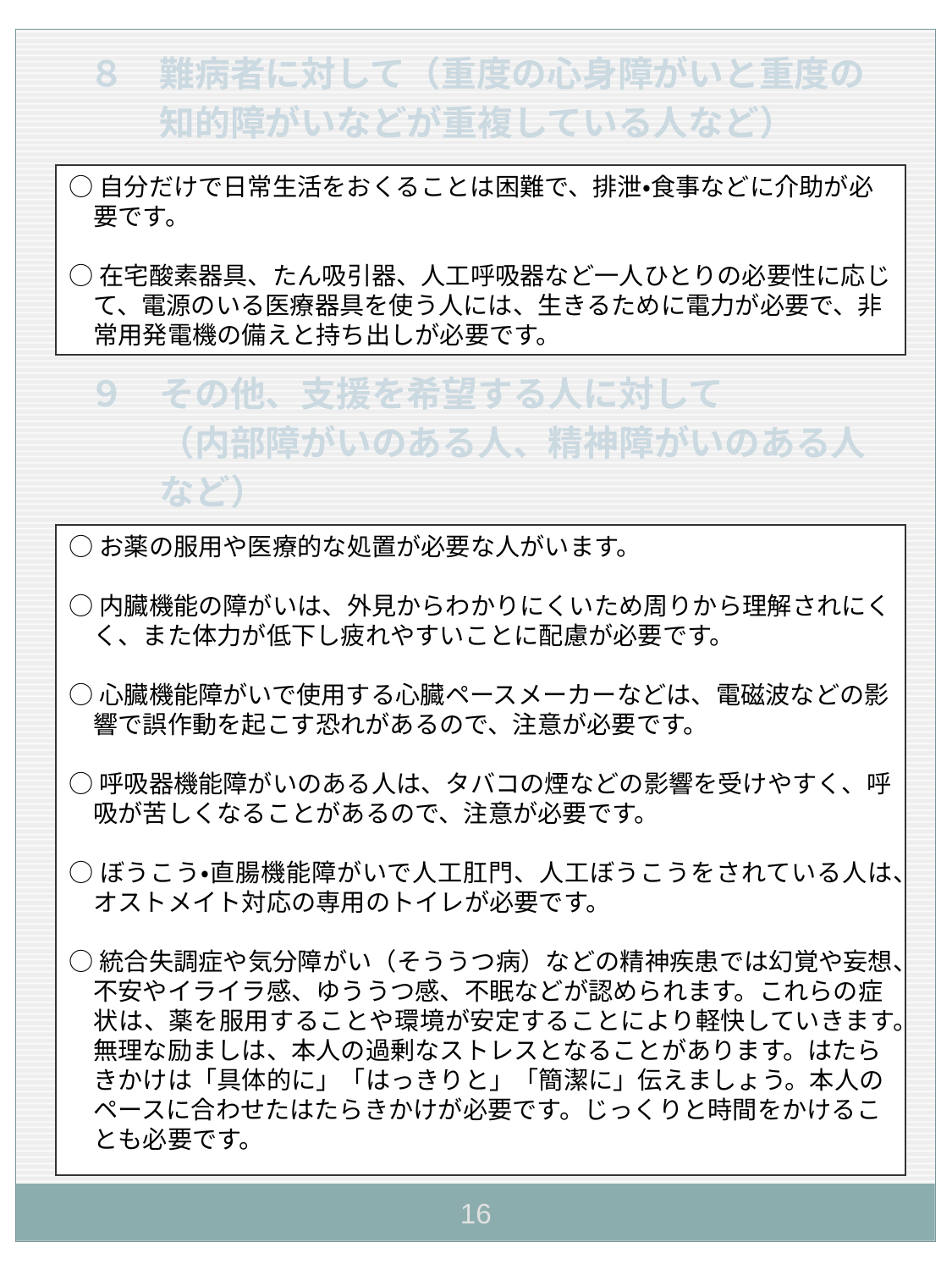

８　難病者に対して（重度の心身障がいと重度の
　　知的障がいなどが重複している人など）
○自分だけで日常生活をおくることは困難で、排泄・食事などに介助が必
　要です。

○在宅酸素器具、たん吸引器、人工呼吸器など一人ひとりの必要性に応じ
　て、電源のいる医療器具を使う人には、生きるために電力が必要で、非
　常用発電機の備えと持ち出しが必要です。

９　その他、支援を希望する人に対して
　　（内部障がいのある人、精神障がいのある人
　　など）
○お薬の服用や医療的な処置が必要な人がいます。

○内臓機能の障がいは、外見からわかりにくいため周りから理解されにく
　く、また体力が低下し疲れやすいことに配慮が必要です。

○心臓機能障がいで使用する心臓ペースメーカーなどは、電磁波などの影
　響で誤作動を起こす恐れがあるので、注意が必要です。

○呼吸器機能障がいのある人は、タバコの煙などの影響を受けやすく、呼
　吸が苦しくなることがあるので、注意が必要です。

○ぼうこう・直腸機能障がいで人工肛門、人工ぼうこうをされている人は、
　オストメイト対応の専用のトイレが必要です。

○統合失調症や気分障がい（そううつ病）などの精神疾患では幻覚や妄想、
　不安やイライラ感、ゆううつ感、不眠などが認められます。これらの症
　状は、薬を服用することや環境が安定することにより軽快していきます。
　無理な励ましは、本人の過剰なストレスとなることがあります。はたら
　きかけは「具体的に」「はっきりと」「簡潔に」伝えましょう。本人の
　ペースに合わせたはたらきかけが必要です。じっくりと時間をかけるこ
　とも必要です。
16